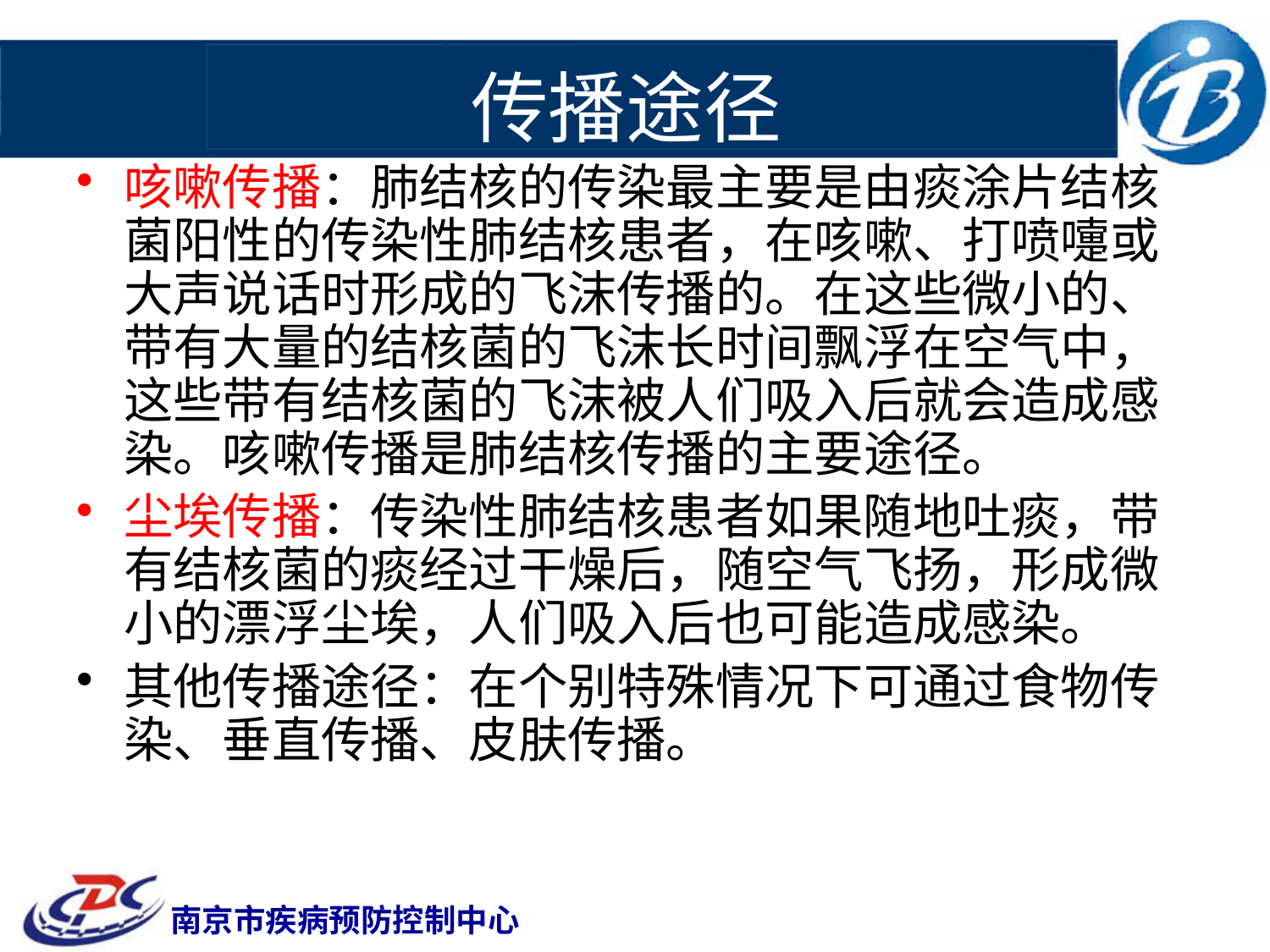

# 传播途径
咳嗽传播：肺结核的传染最主要是由痰涂片结核菌阳性的传染性肺结核患者，在咳嗽、打喷嚏或大声说话时形成的飞沫传播的。在这些微小的、带有大量的结核菌的飞沫长时间飘浮在空气中，这些带有结核菌的飞沫被人们吸入后就会造成感染。咳嗽传播是肺结核传播的主要途径。
尘埃传播：传染性肺结核患者如果随地吐痰，带有结核菌的痰经过干燥后，随空气飞扬，形成微小的漂浮尘埃，人们吸入后也可能造成感染。
其他传播途径：在个别特殊情况下可通过食物传染、垂直传播、皮肤传播。